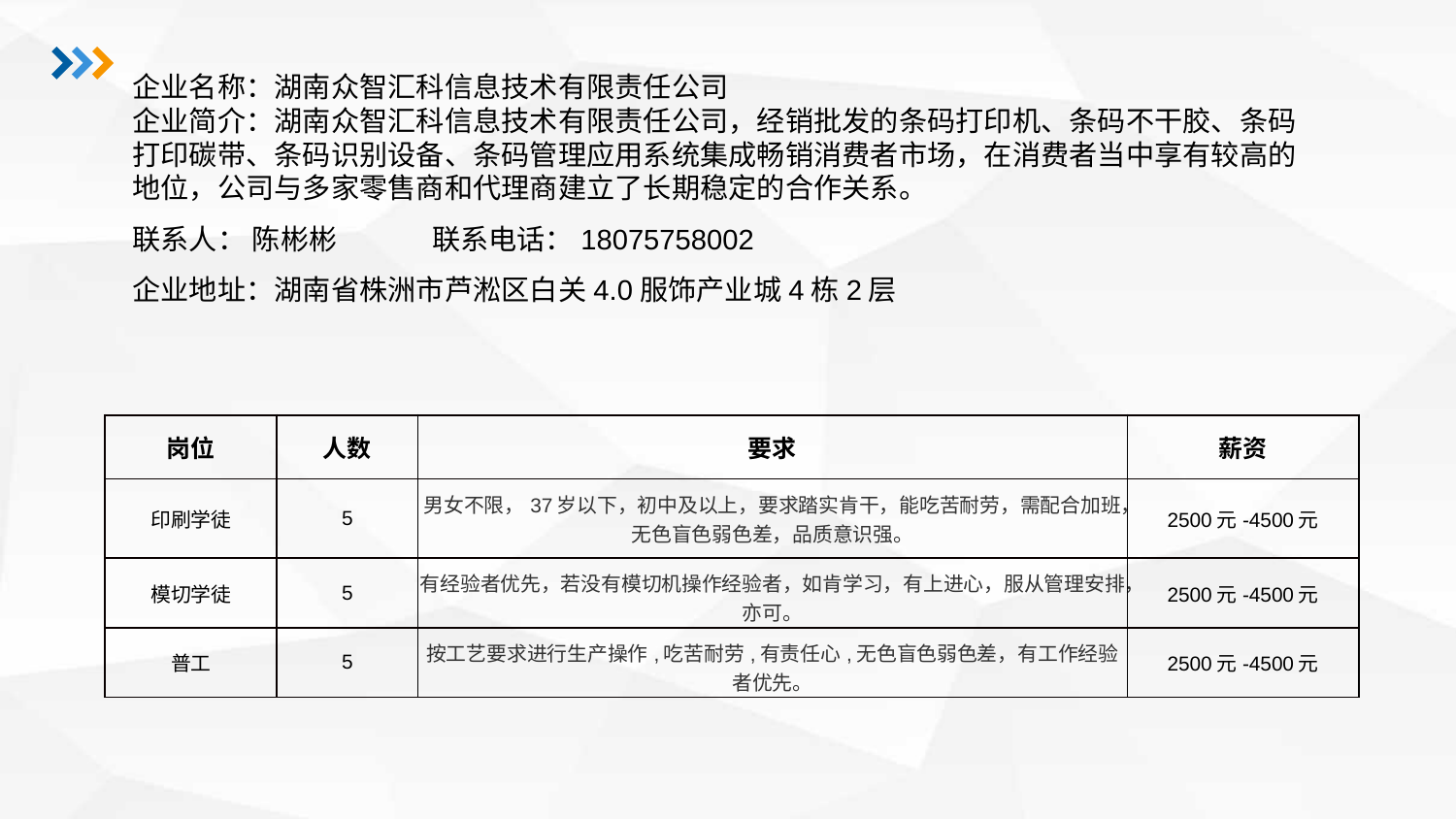

企业名称：湖南众智汇科信息技术有限责任公司企业简介：湖南众智汇科信息技术有限责任公司，经销批发的条码打印机、条码不干胶、条码打印碳带、条码识别设备、条码管理应用系统集成畅销消费者市场，在消费者当中享有较高的地位，公司与多家零售商和代理商建立了长期稳定的合作关系。联系人： 陈彬彬               联系电话：18075758002
企业地址：湖南省株洲市芦淞区白关4.0服饰产业城4栋2层
| 岗位 | 人数 | 要求 | 薪资 |
| --- | --- | --- | --- |
| 印刷学徒 | 5 | 男女不限，37岁以下，初中及以上，要求踏实肯干，能吃苦耐劳，需配合加班，无色盲色弱色差，品质意识强。 | 2500元-4500元 |
| 模切学徒 | 5 | 有经验者优先，若没有模切机操作经验者，如肯学习，有上进心，服从管理安排，亦可。 | 2500元-4500元 |
| 普工 | 5 | 按工艺要求进行生产操作,吃苦耐劳,有责任心,无色盲色弱色差，有工作经验者优先。 | 2500元-4500元 |